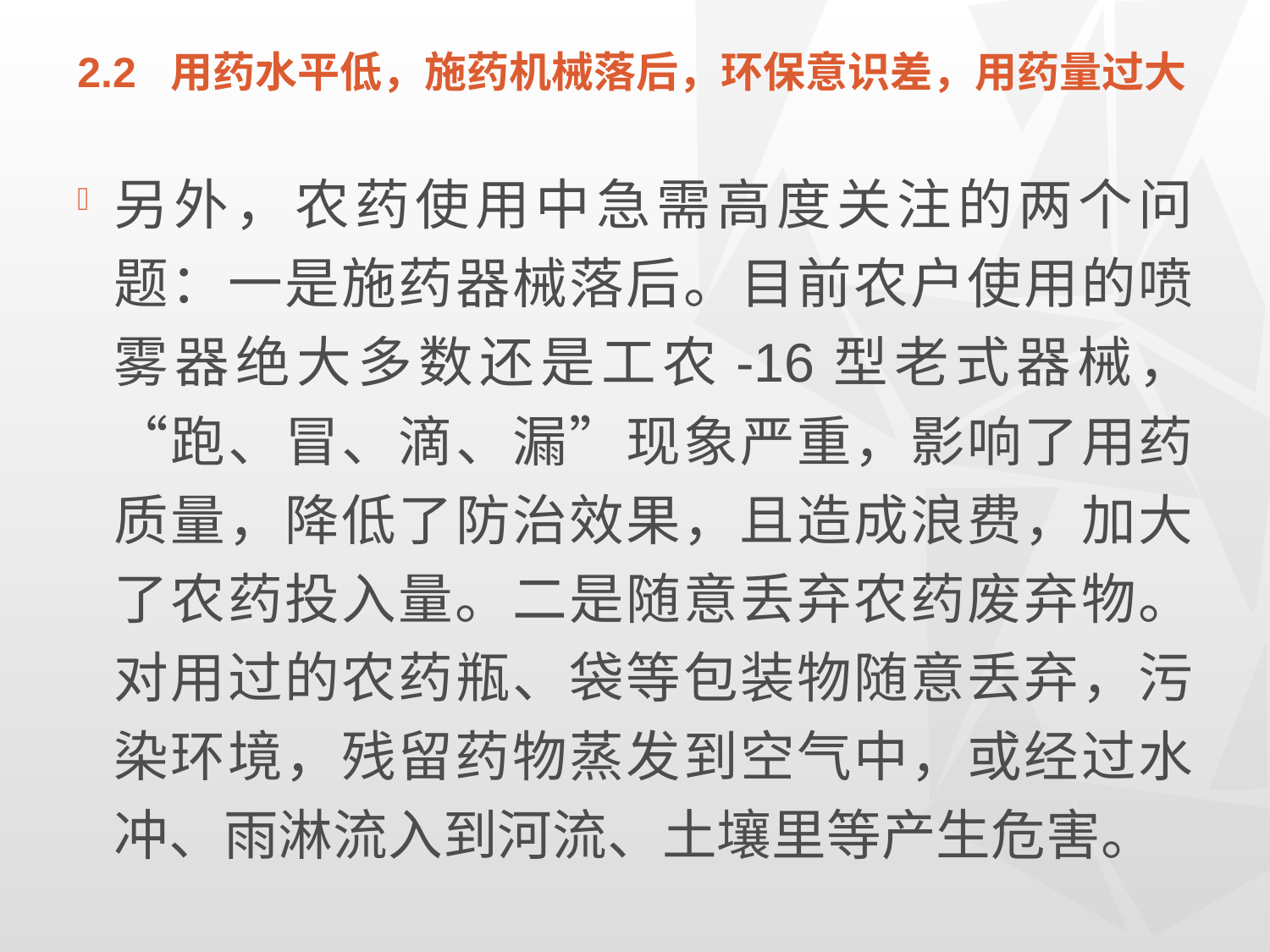

# 2.2  用药水平低，施药机械落后，环保意识差，用药量过大
另外，农药使用中急需高度关注的两个问题：一是施药器械落后。目前农户使用的喷雾器绝大多数还是工农-16型老式器械，“跑、冒、滴、漏”现象严重，影响了用药质量，降低了防治效果，且造成浪费，加大了农药投入量。二是随意丢弃农药废弃物。对用过的农药瓶、袋等包装物随意丢弃，污染环境，残留药物蒸发到空气中，或经过水冲、雨淋流入到河流、土壤里等产生危害。